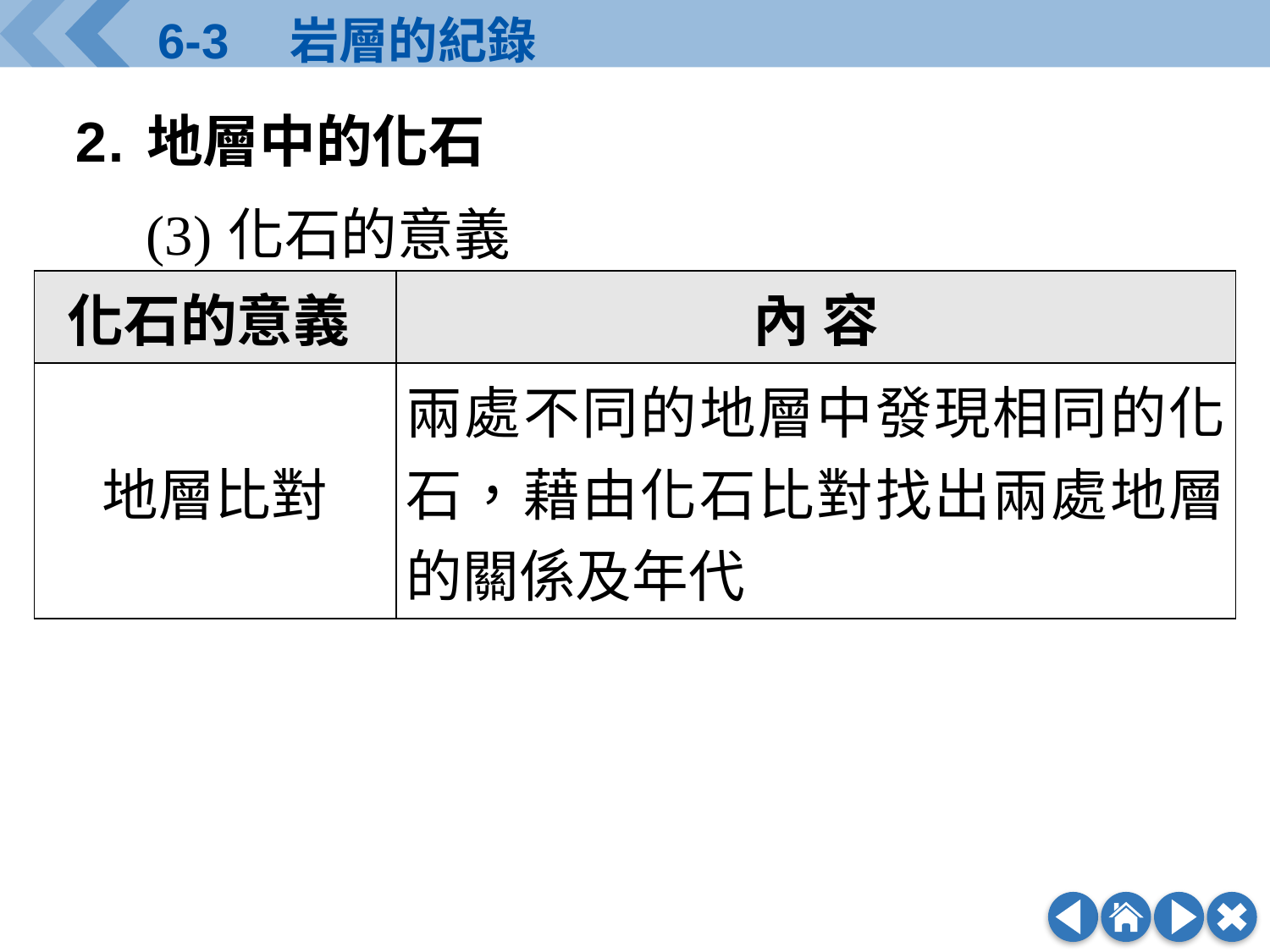

地層中的化石
(3)	化石的意義
| 化石的意義 | 內 容 |
| --- | --- |
| 地層比對 | 兩處不同的地層中發現相同的化石，藉由化石比對找出兩處地層的關係及年代 |